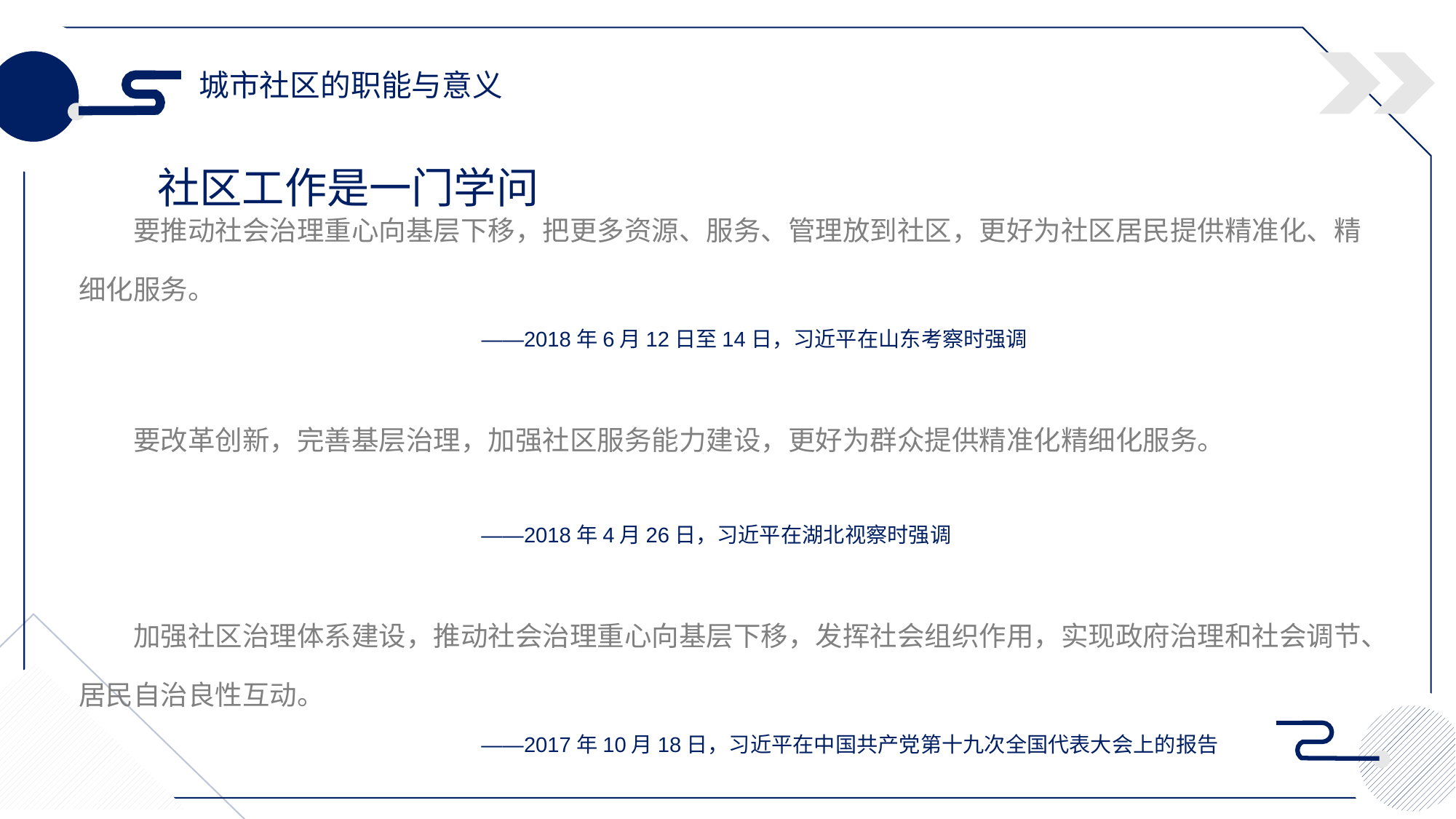

城市社区的职能与意义
社区工作是一门学问
要推动社会治理重心向基层下移，把更多资源、服务、管理放到社区，更好为社区居民提供精准化、精细化服务。
                                                            ——2018年6月12日至14日，习近平在山东考察时强调

要改革创新，完善基层治理，加强社区服务能力建设，更好为群众提供精准化精细化服务。
                                                            ——2018年4月26日，习近平在湖北视察时强调

加强社区治理体系建设，推动社会治理重心向基层下移，发挥社会组织作用，实现政府治理和社会调节、居民自治良性互动。
                                                            ——2017年10月18日，习近平在中国共产党第十九次全国代表大会上的报告